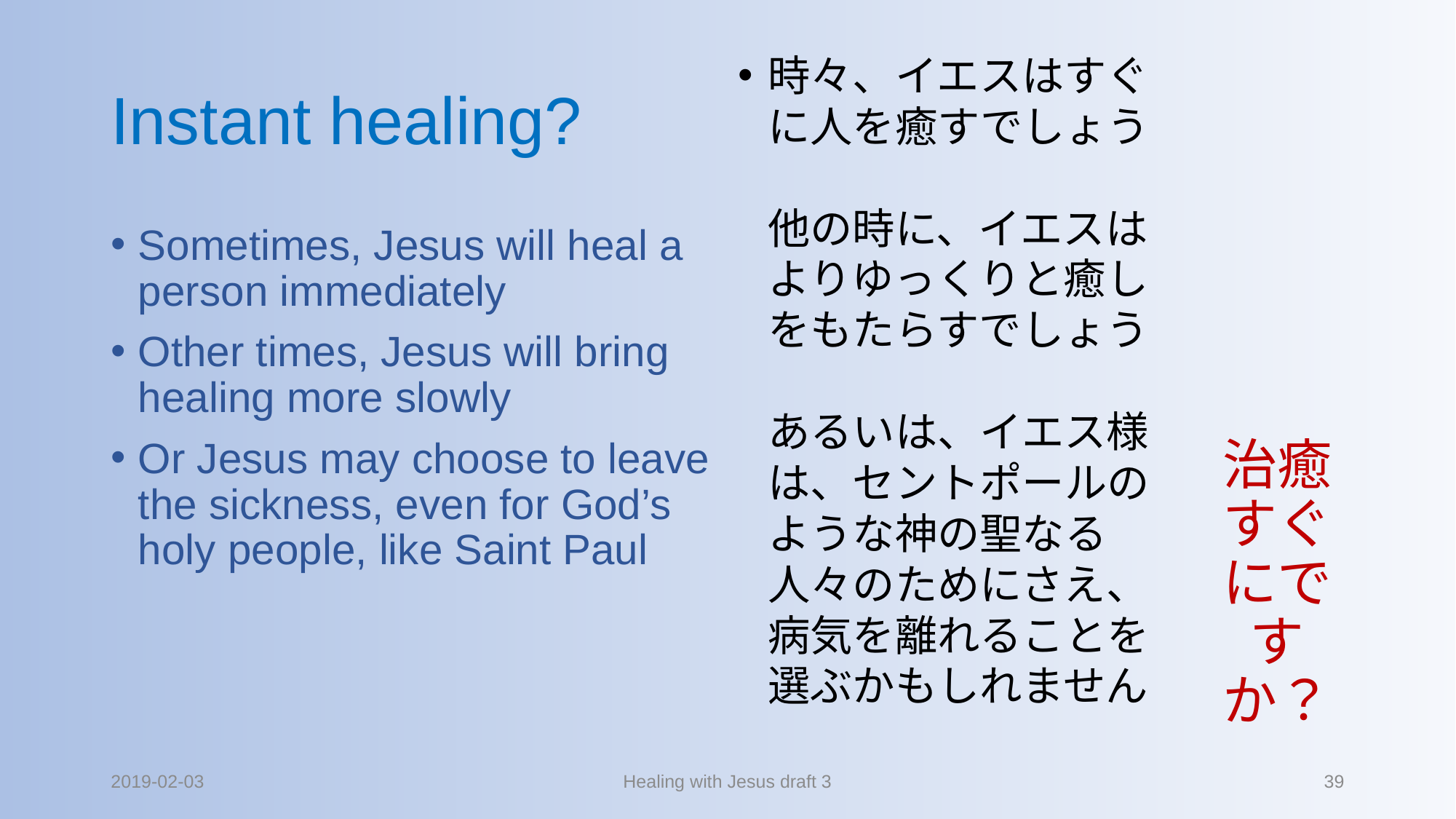

# Instant healing?
時々、イエスはすぐに人を癒すでしょう
他の時に、イエスはよりゆっくりと癒しをもたらすでしょう
あるいは、イエス様は、セントポールのような神の聖なる人々のためにさえ、病気を離れることを選ぶかもしれません
治癒すぐにですか？
Sometimes, Jesus will heal a person immediately
Other times, Jesus will bring healing more slowly
Or Jesus may choose to leave the sickness, even for God’s holy people, like Saint Paul

2019-02-03
Healing with Jesus draft 3
39